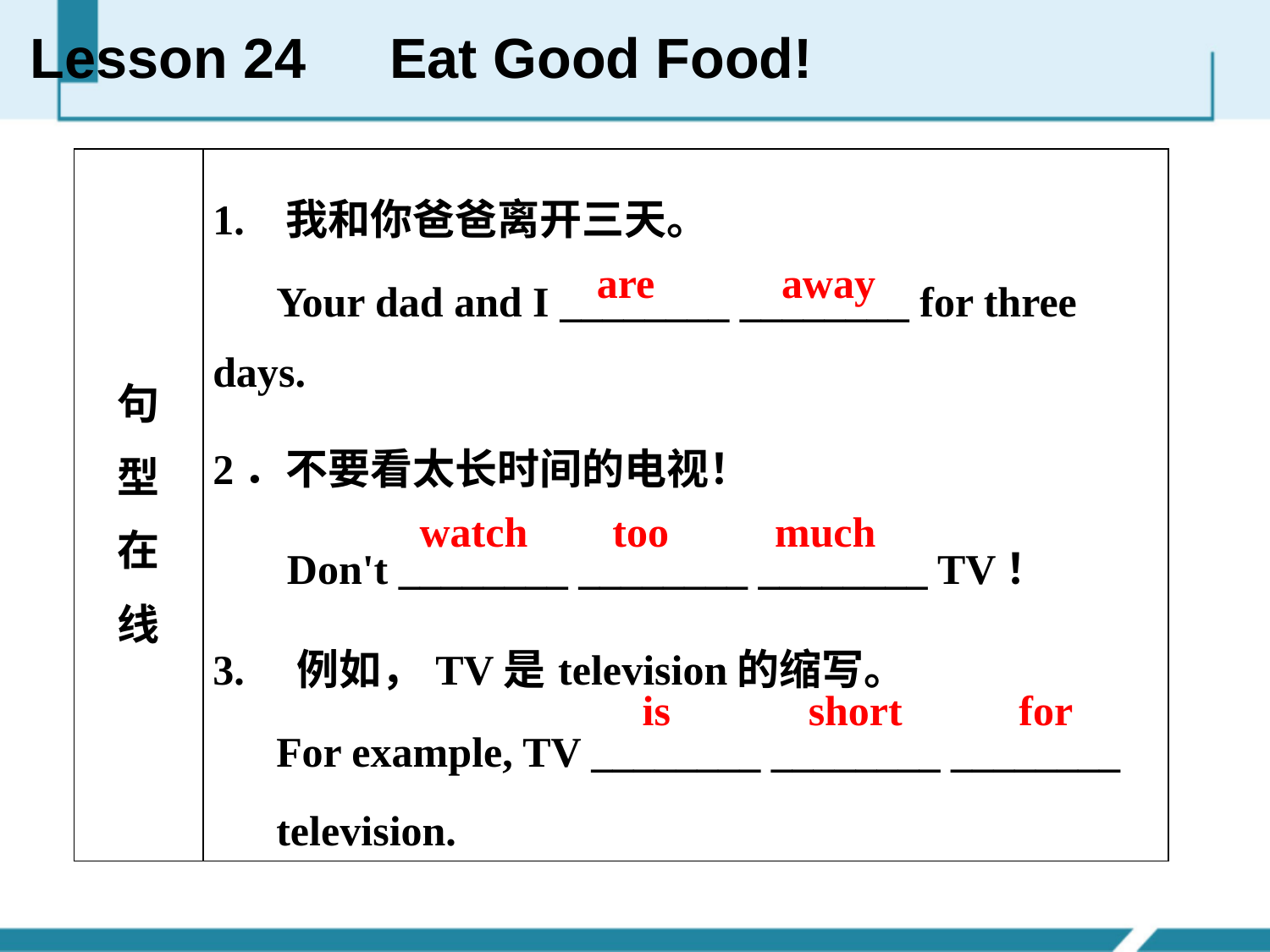

Lesson 24　Eat Good Food!
| 句 型 在 线 | 1. 我和你爸爸离开三天。 Your dad and I \_\_\_\_\_\_\_\_ \_\_\_\_\_\_\_\_ for three days. 2．不要看太长时间的电视！ Don't \_\_\_\_\_\_\_\_ \_\_\_\_\_\_\_\_ \_\_\_\_\_\_\_\_ TV！ 3. 例如，TV是television的缩写。 For example, TV \_\_\_\_\_\_\_\_ \_\_\_\_\_\_\_\_ \_\_\_\_\_\_\_\_ television. |
| --- | --- |
are            away
watch        too          much
is             short           for